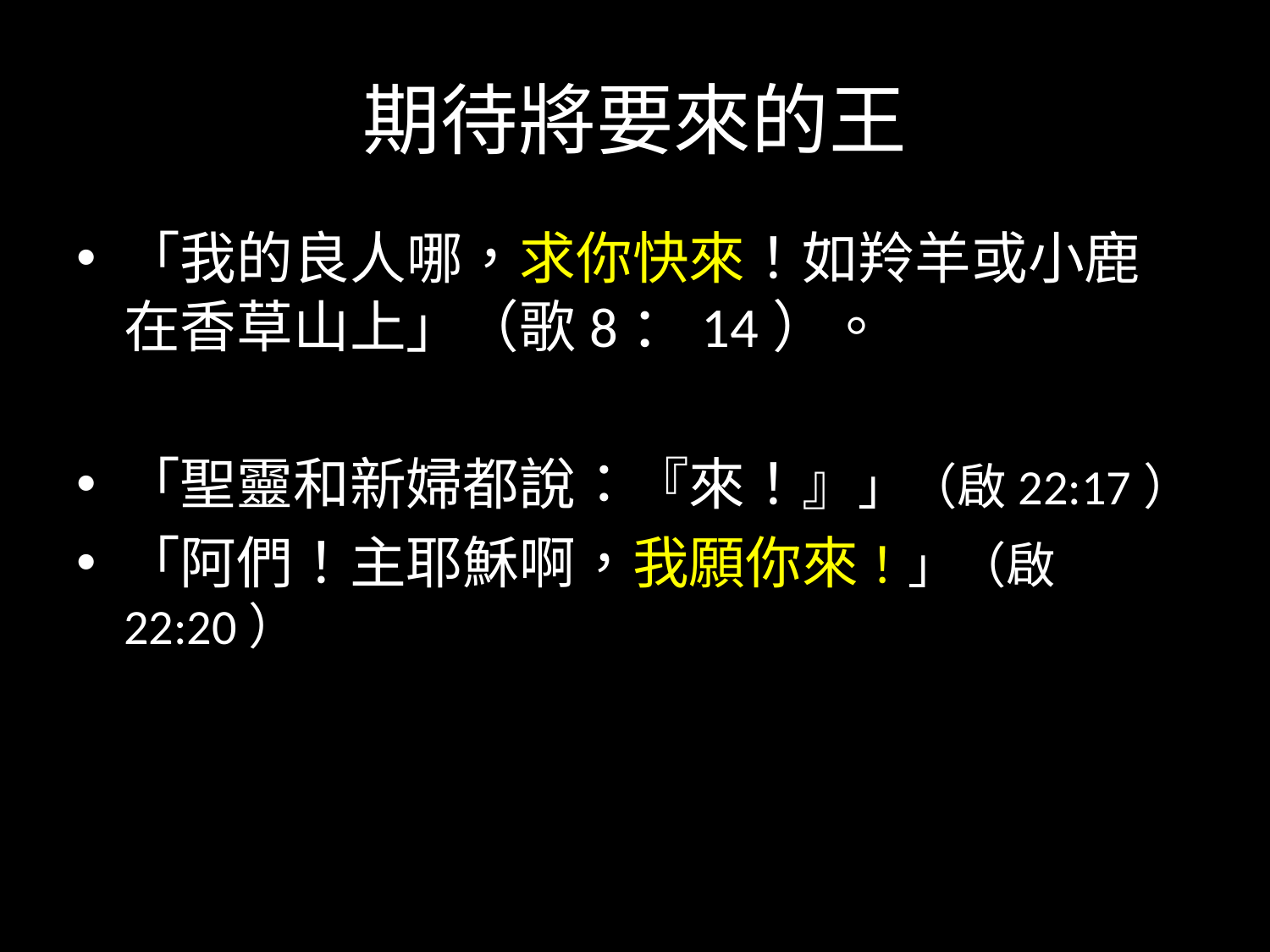

# 期待將要來的王

「我的良人哪，求你快來！如羚羊或小鹿在香草山上」（歌8：14）。

「聖靈和新婦都說：『來！』」（啟22:17）
「阿們！主耶穌啊，我願你來！」（啟22:20）